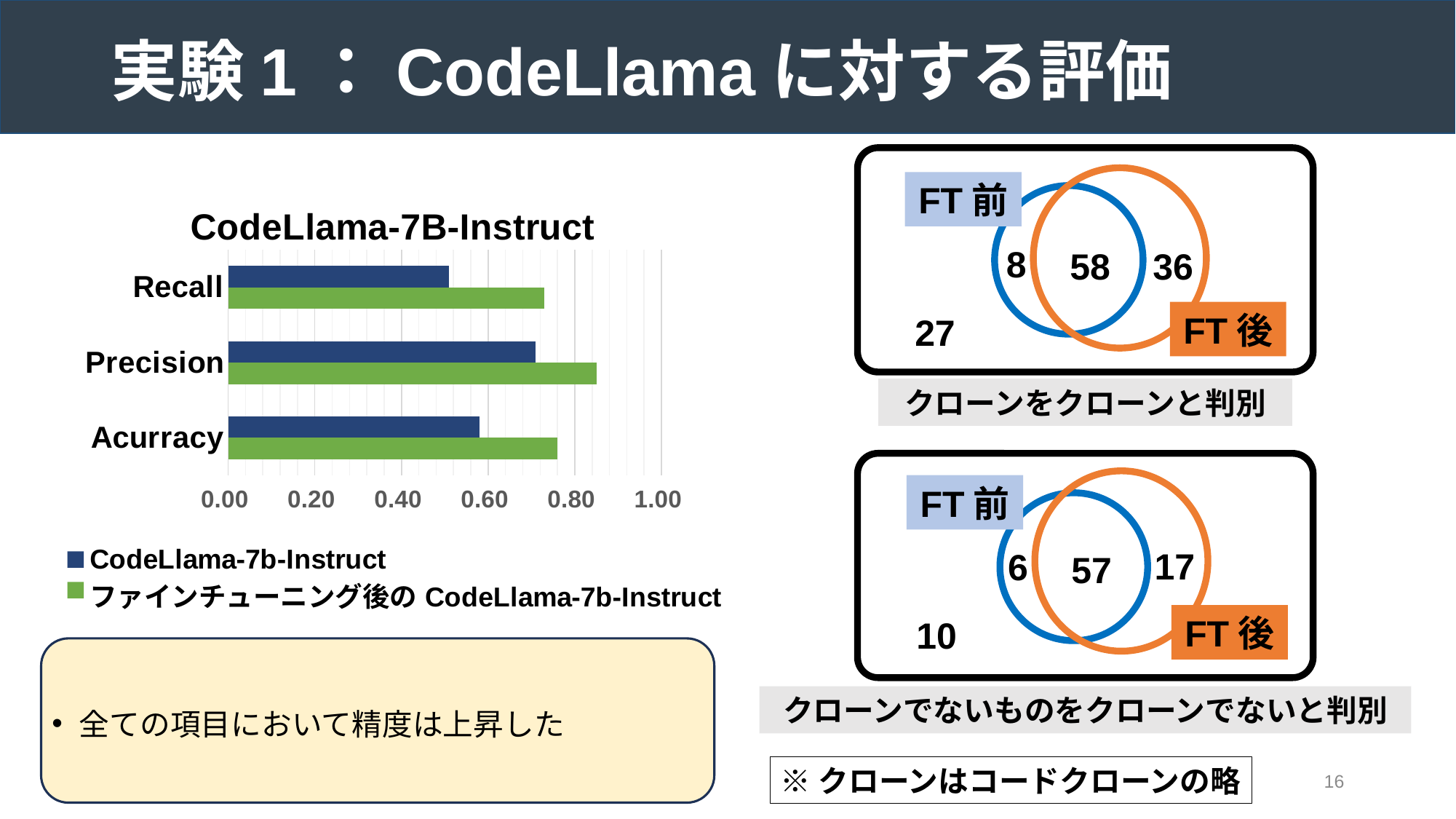

# 実験1：CodeLlamaに対する評価

FT前

### Chart: CodeLlama-7B-Instruct

| Category | ファインチューニング後のCodeLlama-7b-Instruct | CodeLlama-7b-Instruct |
|---|---|---|
| Acurracy | 0.76 | 0.58 |
| Precision | 0.85 | 0.71 |
| Recall | 0.73 | 0.51 |
8
36
58
FT後
27
クローンをクローンと判別

FT前

17
6
57
FT後
10

全ての項目において精度は上昇した
クローンでないものをクローンでないと判別
※クローンはコードクローンの略
16